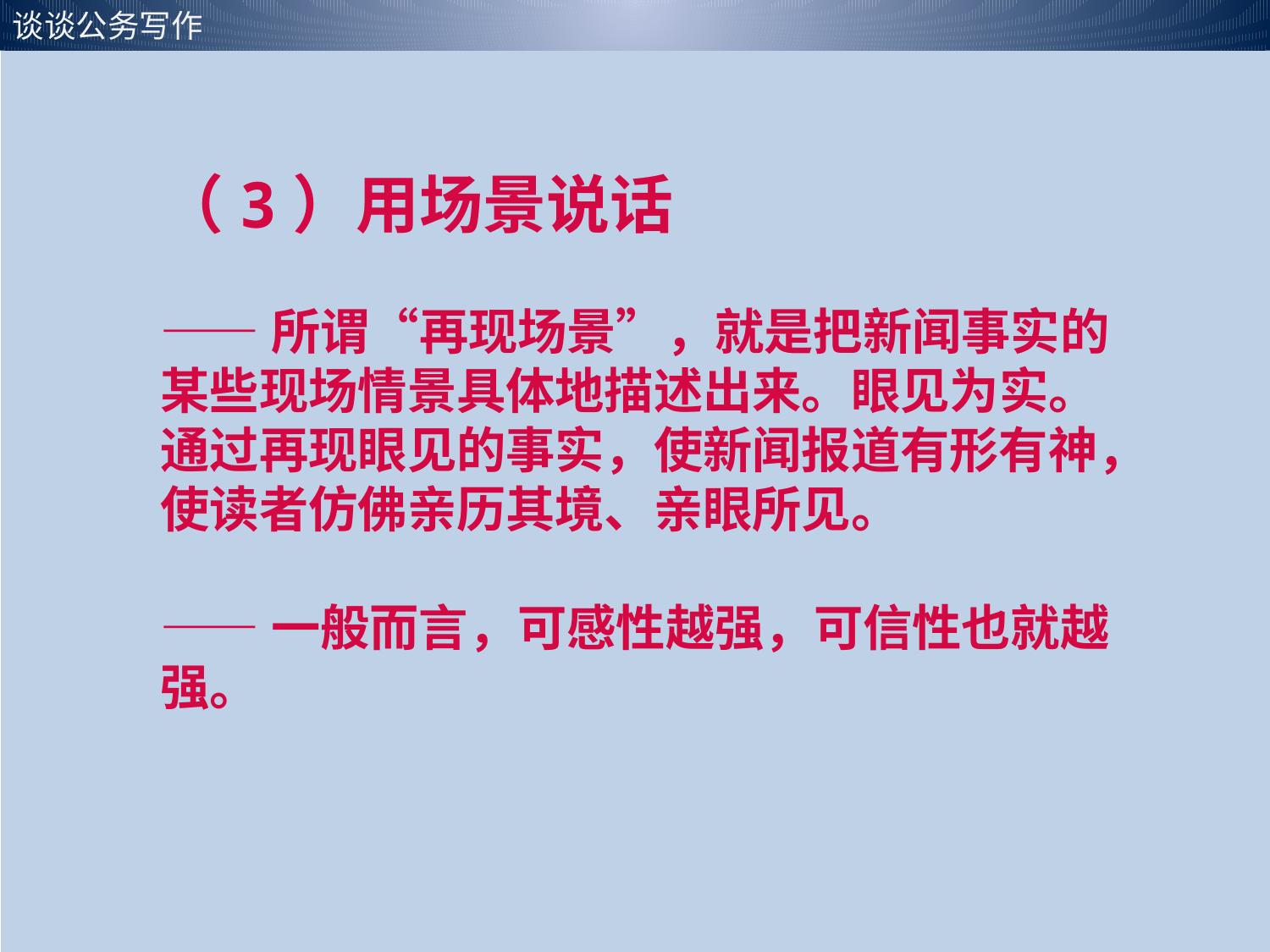

（3）用场景说话

——所谓“再现场景”，就是把新闻事实的某些现场情景具体地描述出来。眼见为实。通过再现眼见的事实，使新闻报道有形有神，使读者仿佛亲历其境、亲眼所见。

——一般而言，可感性越强，可信性也就越强。